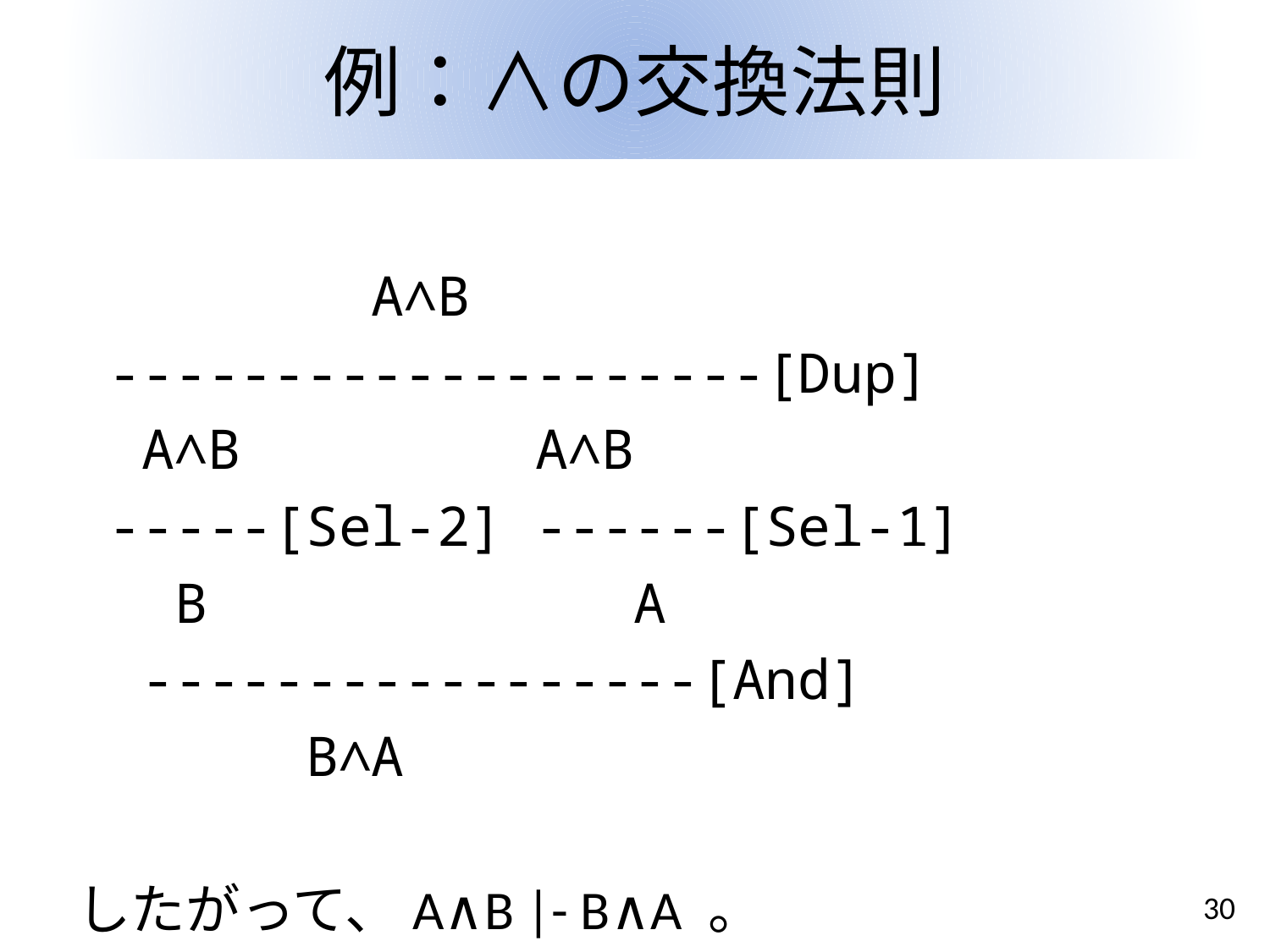

# 例：∧の交換法則

         A∧B
 --------------------[Dup]
  A∧B         A∧B
 -----[Sel-2] ------[Sel-1]
   B             A
  -----------------[And]
       B∧A

したがって、A∧B |- B∧A 。

30